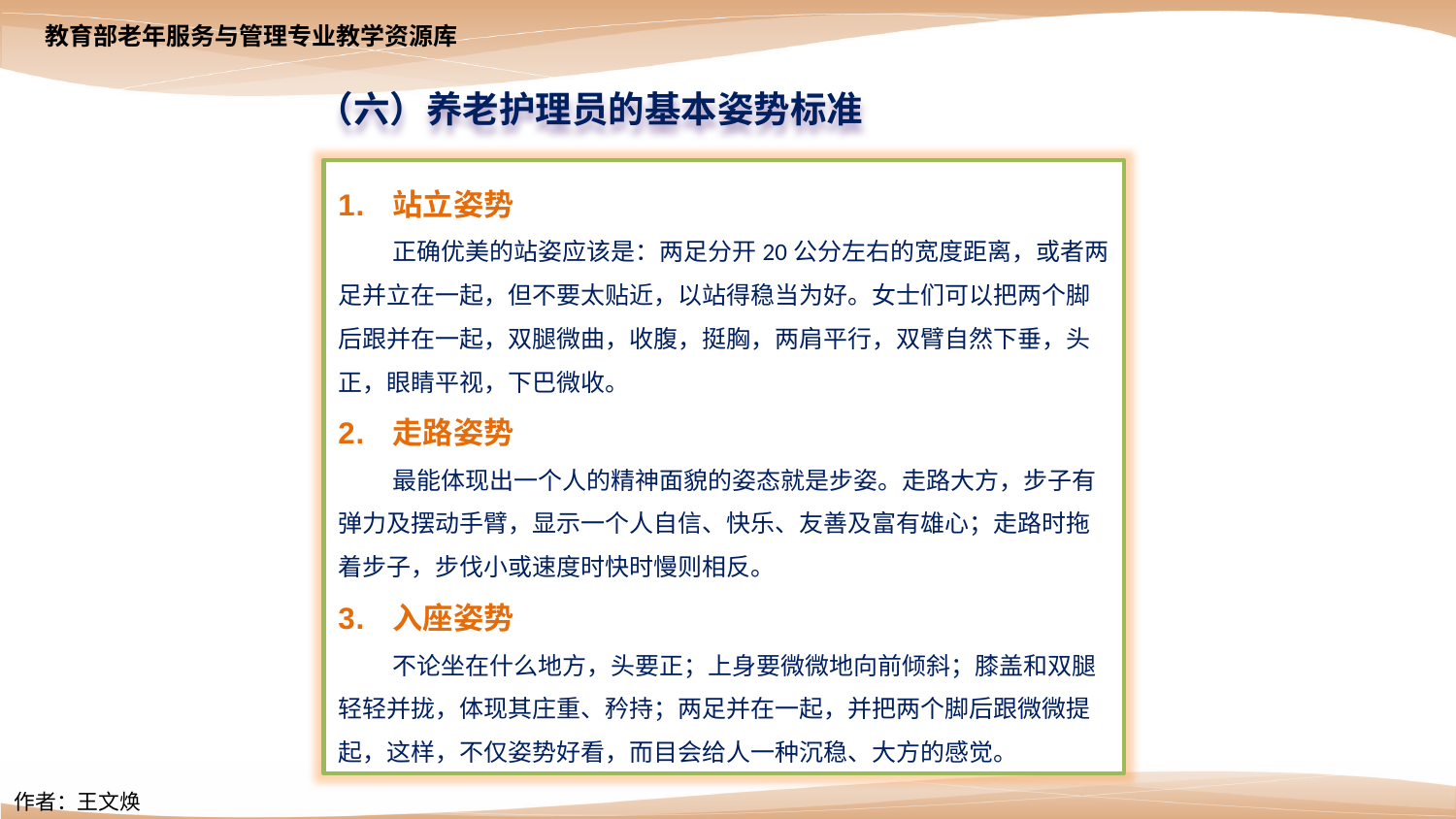

（六）养老护理员的基本姿势标准
站立姿势
正确优美的站姿应该是：两足分开20公分左右的宽度距离，或者两足并立在一起，但不要太贴近，以站得稳当为好。女士们可以把两个脚后跟并在一起，双腿微曲，收腹，挺胸，两肩平行，双臂自然下垂，头正，眼睛平视，下巴微收。
走路姿势
最能体现出一个人的精神面貌的姿态就是步姿。走路大方，步子有弹力及摆动手臂，显示一个人自信、快乐、友善及富有雄心；走路时拖着步子，步伐小或速度时快时慢则相反。
入座姿势
不论坐在什么地方，头要正；上身要微微地向前倾斜；膝盖和双腿轻轻并拢，体现其庄重、矜持；两足并在一起，并把两个脚后跟微微提起，这样，不仅姿势好看，而目会给人一种沉稳、大方的感觉。